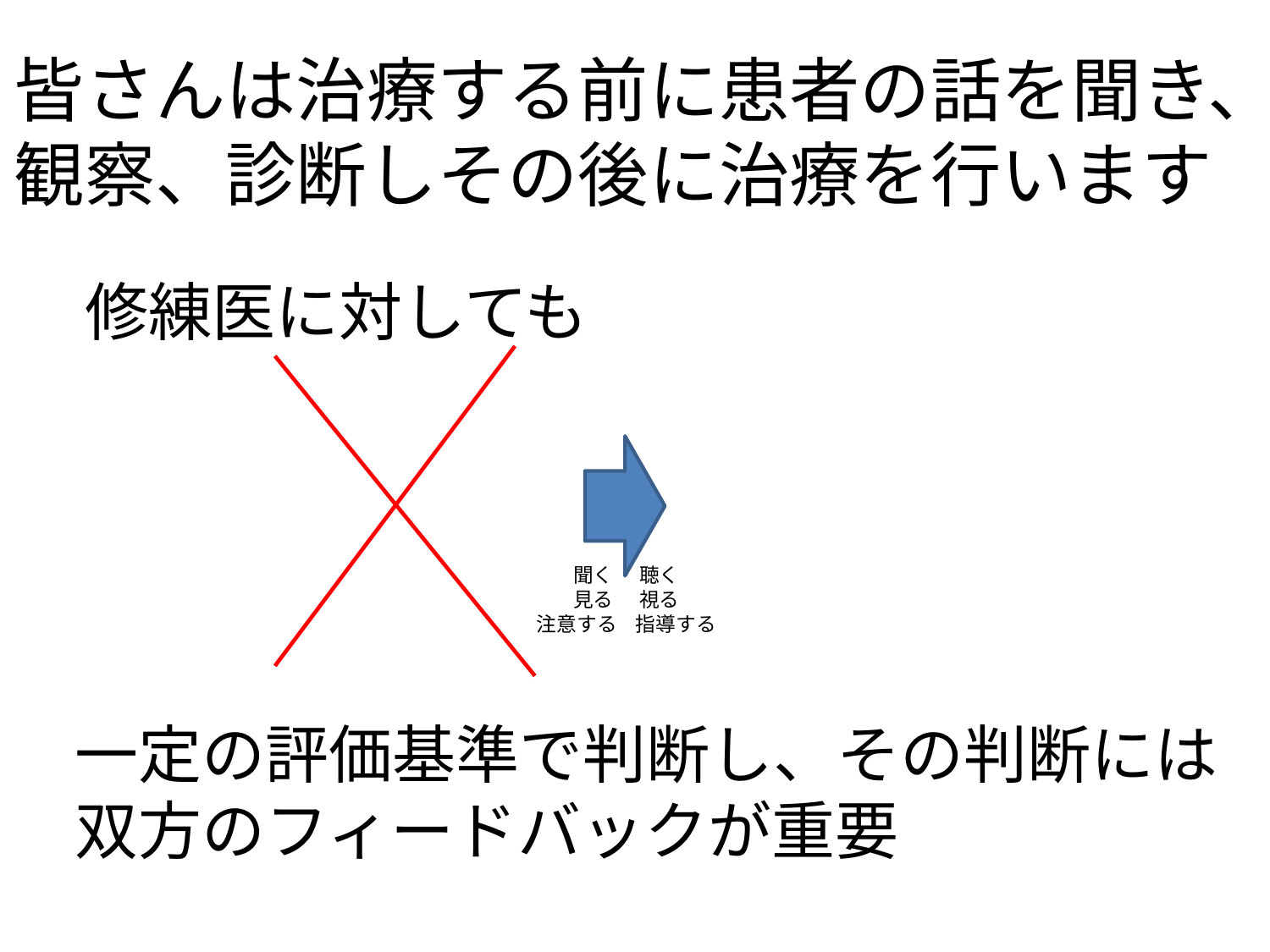

皆さんは治療する前に患者の話を聞き、
観察、診断しその後に治療を行います
修練医に対しても

# 聞く			聴く 見る		視る 注意する		指導する
一定の評価基準で判断し、その判断には
双方のフィードバックが重要